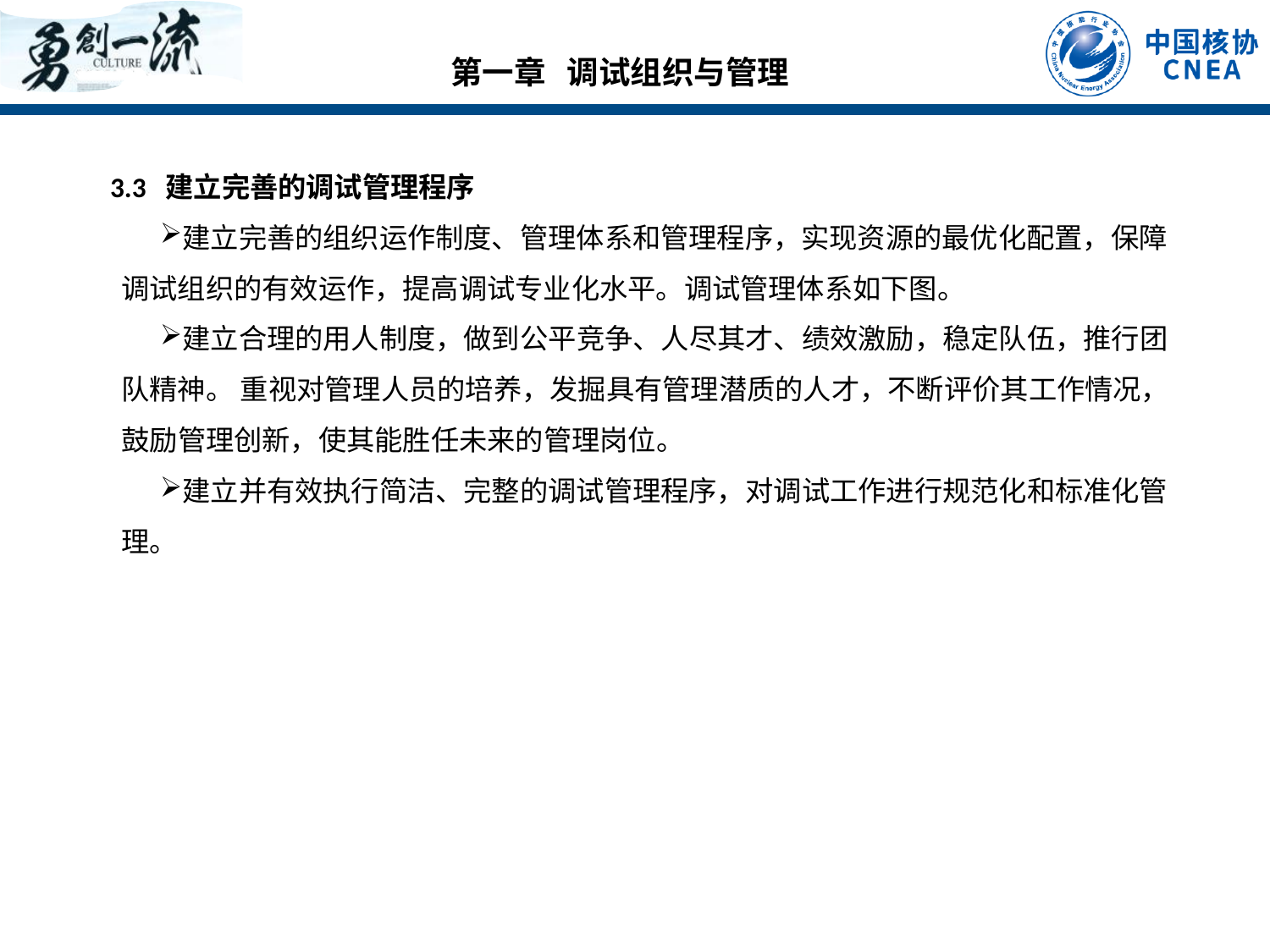

第一章   调试组织与管理
3.3  建立完善的调试管理程序
建立完善的组织运作制度、管理体系和管理程序，实现资源的最优化配置，保障调试组织的有效运作，提高调试专业化水平。调试管理体系如下图。
建立合理的用人制度，做到公平竞争、人尽其才、绩效激励，稳定队伍，推行团队精神。 重视对管理人员的培养，发掘具有管理潜质的人才，不断评价其工作情况，鼓励管理创新，使其能胜任未来的管理岗位。
建立并有效执行简洁、完整的调试管理程序，对调试工作进行规范化和标准化管理。